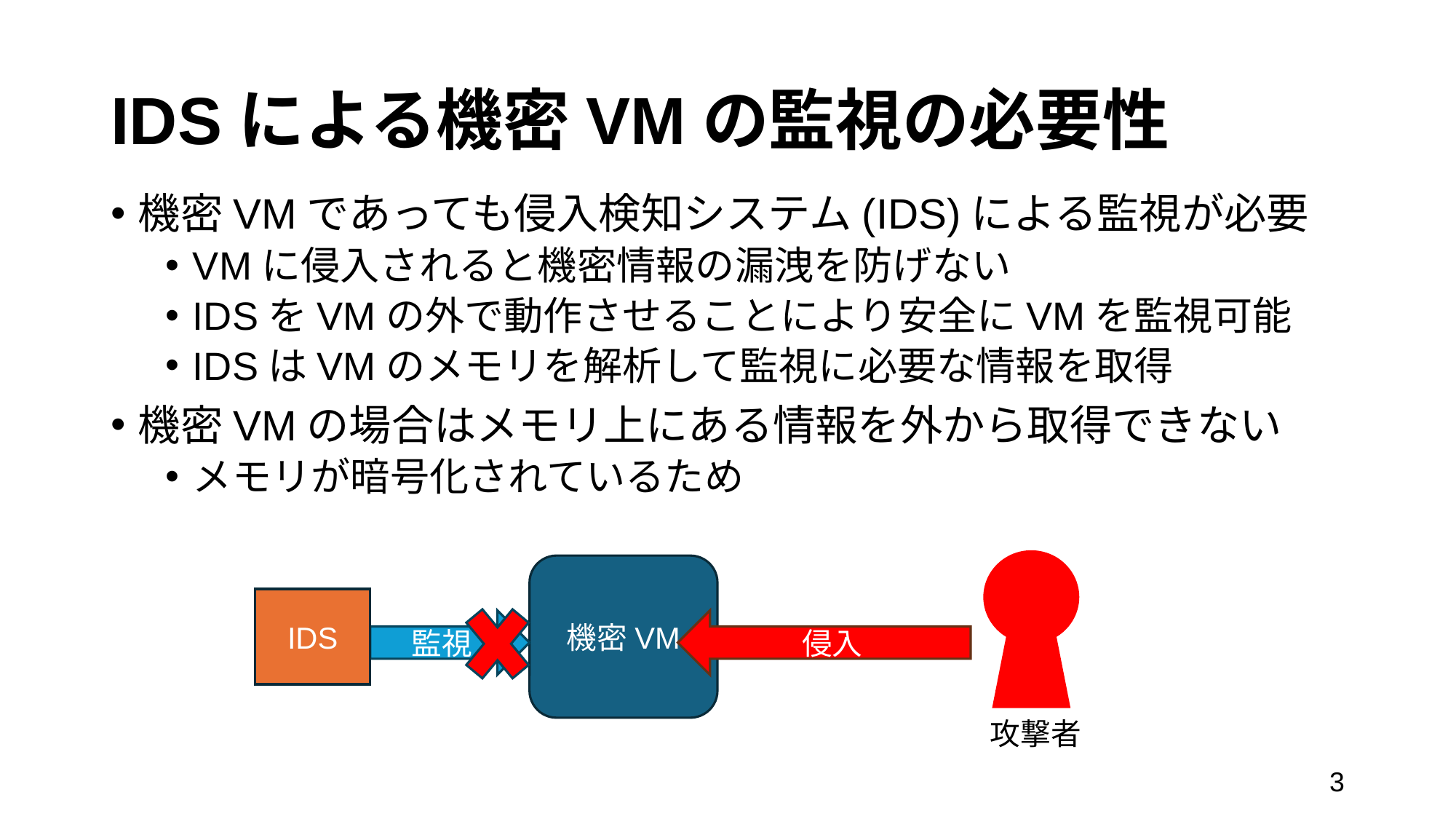

# IDSによる機密VMの監視の必要性
機密VMであっても侵入検知システム(IDS)による監視が必要
VMに侵入されると機密情報の漏洩を防げない
IDSをVMの外で動作させることにより安全にVMを監視可能
IDSはVMのメモリを解析して監視に必要な情報を取得
機密VMの場合はメモリ上にある情報を外から取得できない
メモリが暗号化されているため

機密VM
IDS

監視
侵入
攻撃者
3